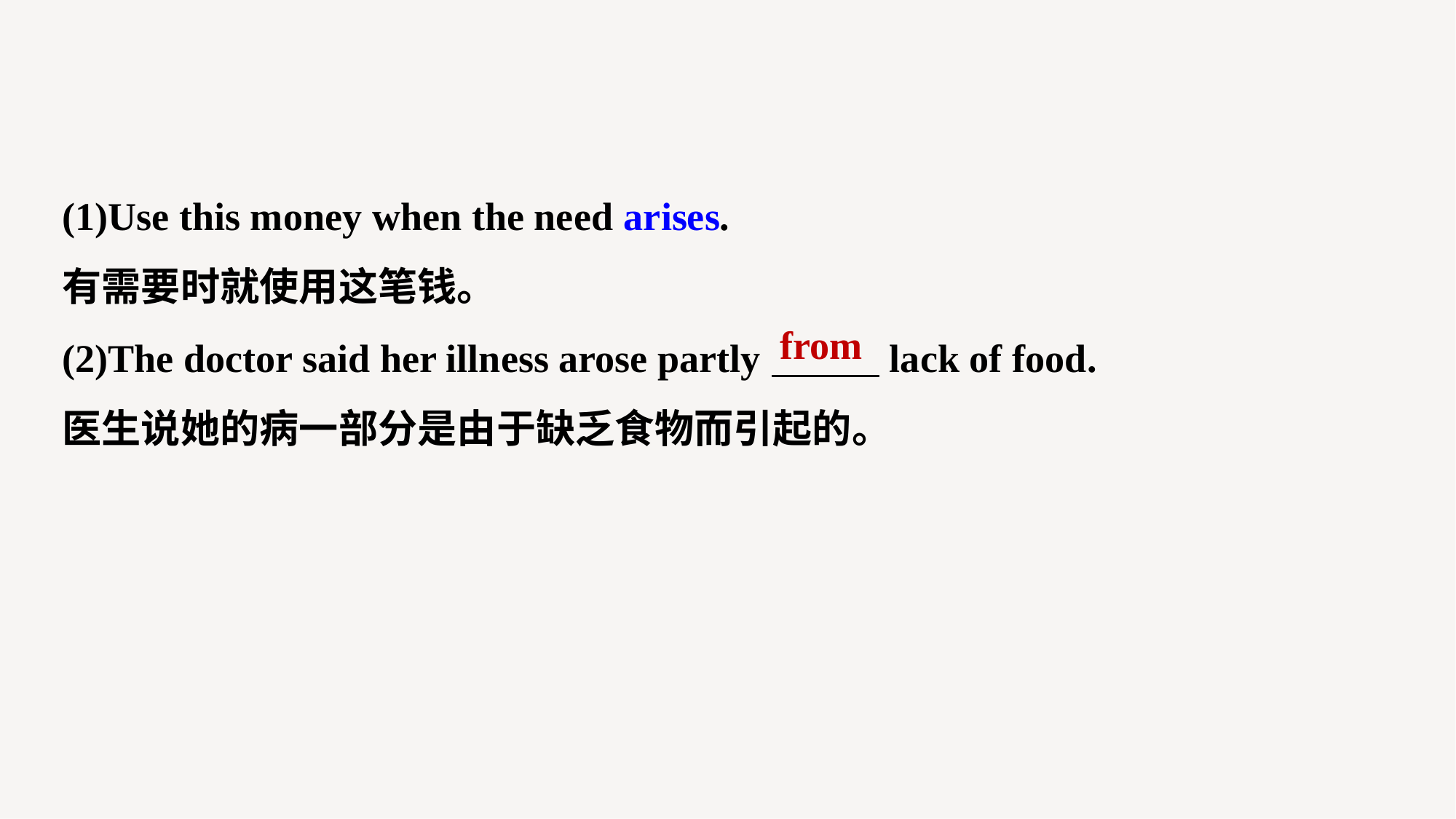

(1)Use this money when the need arises.
有需要时就使用这笔钱。
(2)The doctor said her illness arose partly             lack of food.
医生说她的病一部分是由于缺乏食物而引起的。
from